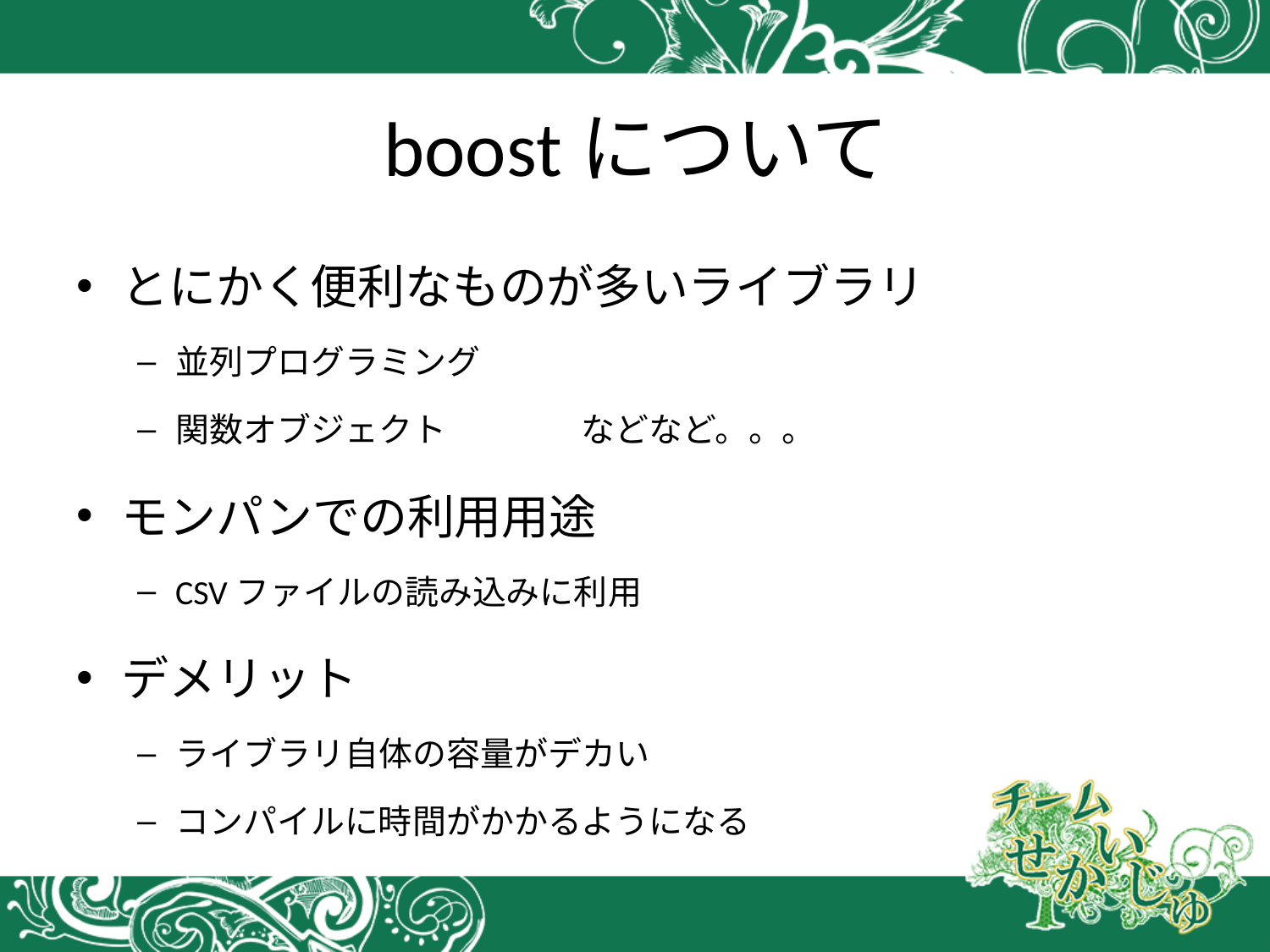

# boostについて
とにかく便利なものが多いライブラリ
並列プログラミング
関数オブジェクト　　　　などなど。。。
モンパンでの利用用途
CSVファイルの読み込みに利用
デメリット
ライブラリ自体の容量がデカい
コンパイルに時間がかかるようになる